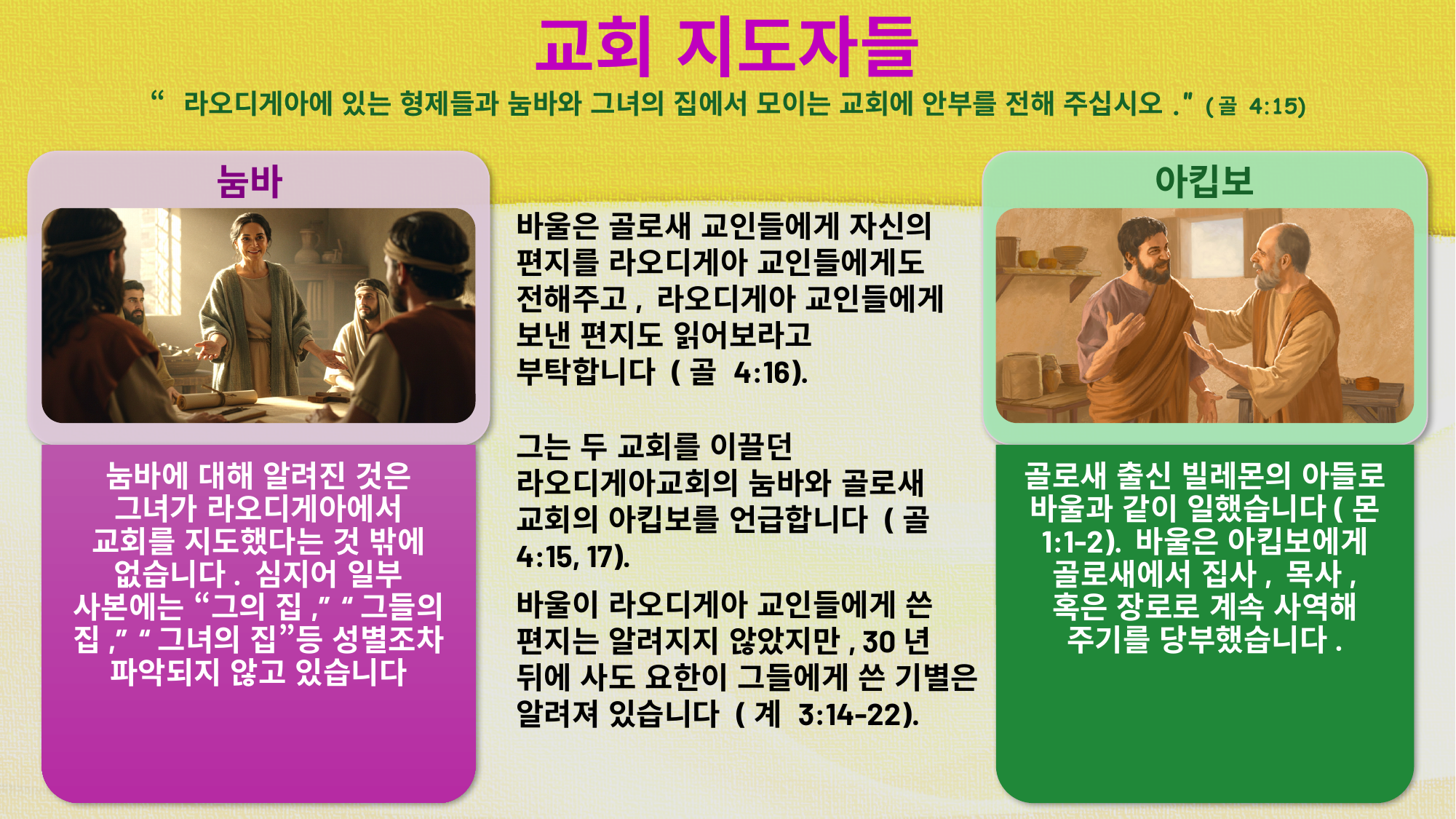

교회 지도자들
“라오디게아에 있는 형제들과 눔바와 그녀의 집에서 모이는 교회에 안부를 전해 주십시오.” (골 4:15)
눔바에 대해 알려진 것은 그녀가 라오디게아에서 교회를 지도했다는 것 밖에 없습니다. 심지어 일부 사본에는 “그의 집,”  “그들의 집,”  “그녀의 집”등 성별조차 파악되지 않고 있습니다
골로새 출신 빌레몬의 아들로 바울과 같이 일했습니다(몬 1:1-2). 바울은 아킵보에게 골로새에서 집사, 목사, 혹은 장로로 계속 사역해 주기를 당부했습니다.
눔바
아킵보
바울은 골로새 교인들에게 자신의 편지를 라오디게아 교인들에게도 전해주고, 라오디게아 교인들에게 보낸 편지도 읽어보라고 부탁합니다 (골 4:16).
그는 두 교회를 이끌던 라오디게아교회의 눔바와 골로새 교회의 아킵보를 언급합니다 (골 4:15, 17).
바울이 라오디게아 교인들에게 쓴 편지는 알려지지 않았지만, 30년 뒤에 사도 요한이 그들에게 쓴 기별은 알려져 있습니다 (계 3:14-22).